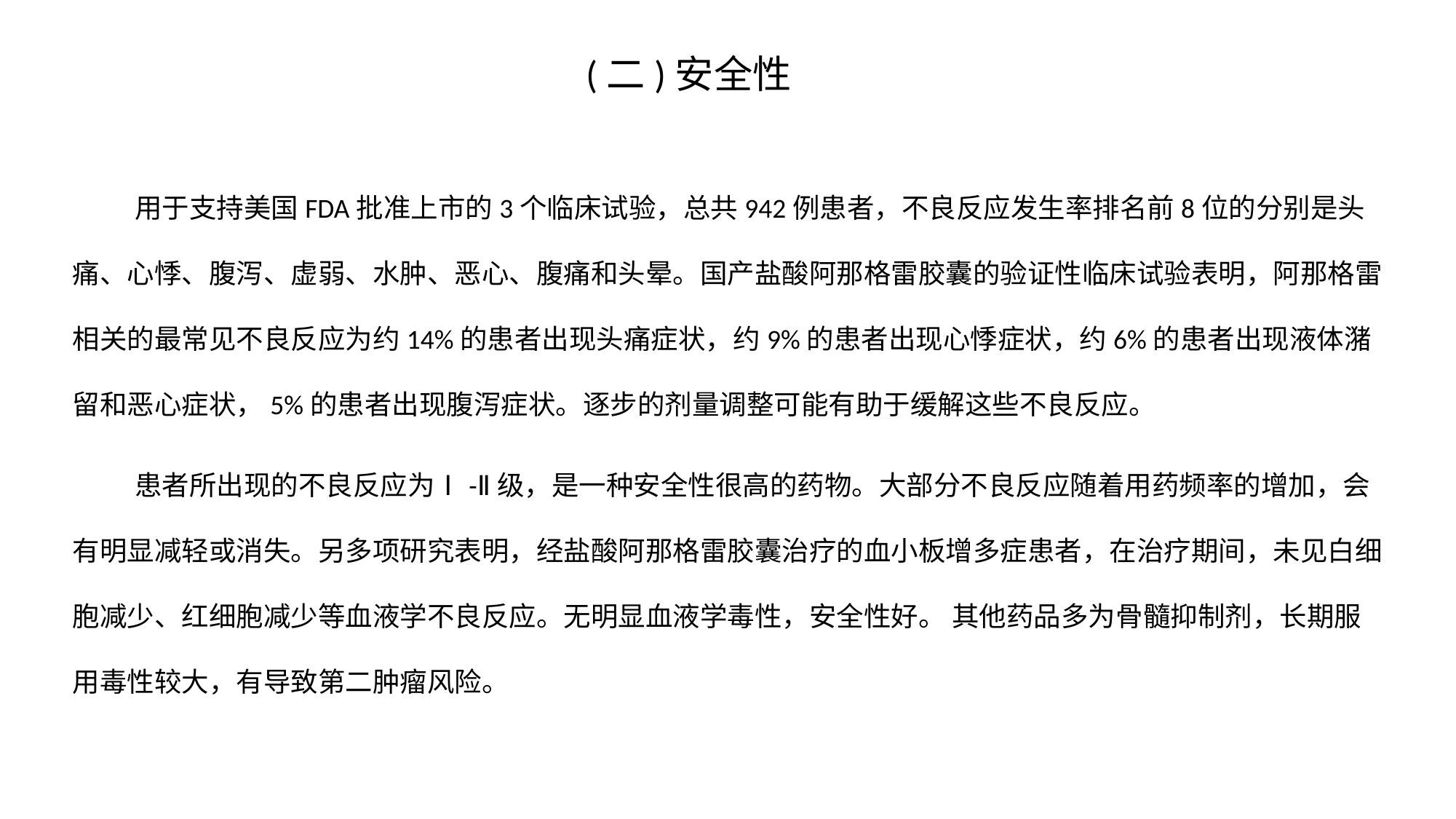

# (二)安全性
         用于支持美国FDA批准上市的3个临床试验，总共942例患者，不良反应发生率排名前8位的分别是头痛、心悸、腹泻、虚弱、水肿、恶心、腹痛和头晕。国产盐酸阿那格雷胶囊的验证性临床试验表明，阿那格雷相关的最常见不良反应为约14%的患者出现头痛症状，约9%的患者出现心悸症状，约6%的患者出现液体潴留和恶心症状，5%的患者出现腹泻症状。逐步的剂量调整可能有助于缓解这些不良反应。
         患者所出现的不良反应为Ⅰ-Ⅱ级，是一种安全性很高的药物。大部分不良反应随着用药频率的增加，会有明显减轻或消失。另多项研究表明，经盐酸阿那格雷胶囊治疗的血小板增多症患者，在治疗期间，未见白细胞减少、红细胞减少等血液学不良反应。无明显血液学毒性，安全性好。 其他药品多为骨髓抑制剂，长期服用毒性较大，有导致第二肿瘤风险。